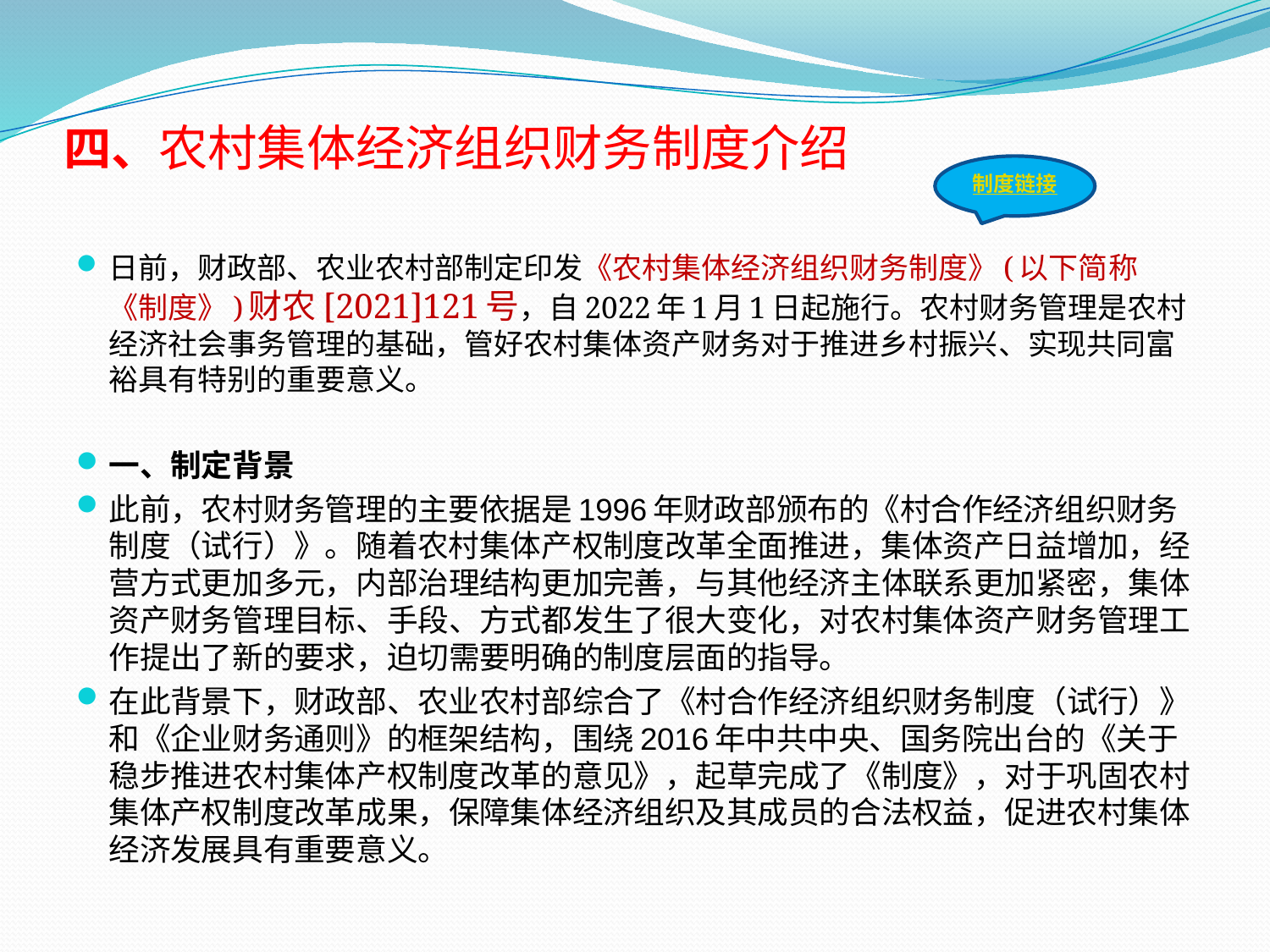

# 四、农村集体经济组织财务制度介绍
制度链接

日前，财政部、农业农村部制定印发《农村集体经济组织财务制度》(以下简称《制度》)财农[2021]121号，自2022年1月1日起施行。农村财务管理是农村经济社会事务管理的基础，管好农村集体资产财务对于推进乡村振兴、实现共同富裕具有特别的重要意义。

一、制定背景
此前，农村财务管理的主要依据是1996年财政部颁布的《村合作经济组织财务制度（试行）》。随着农村集体产权制度改革全面推进，集体资产日益增加，经营方式更加多元，内部治理结构更加完善，与其他经济主体联系更加紧密，集体资产财务管理目标、手段、方式都发生了很大变化，对农村集体资产财务管理工作提出了新的要求，迫切需要明确的制度层面的指导。
在此背景下，财政部、农业农村部综合了《村合作经济组织财务制度（试行）》和《企业财务通则》的框架结构，围绕2016年中共中央、国务院出台的《关于稳步推进农村集体产权制度改革的意见》，起草完成了《制度》，对于巩固农村集体产权制度改革成果，保障集体经济组织及其成员的合法权益，促进农村集体经济发展具有重要意义。